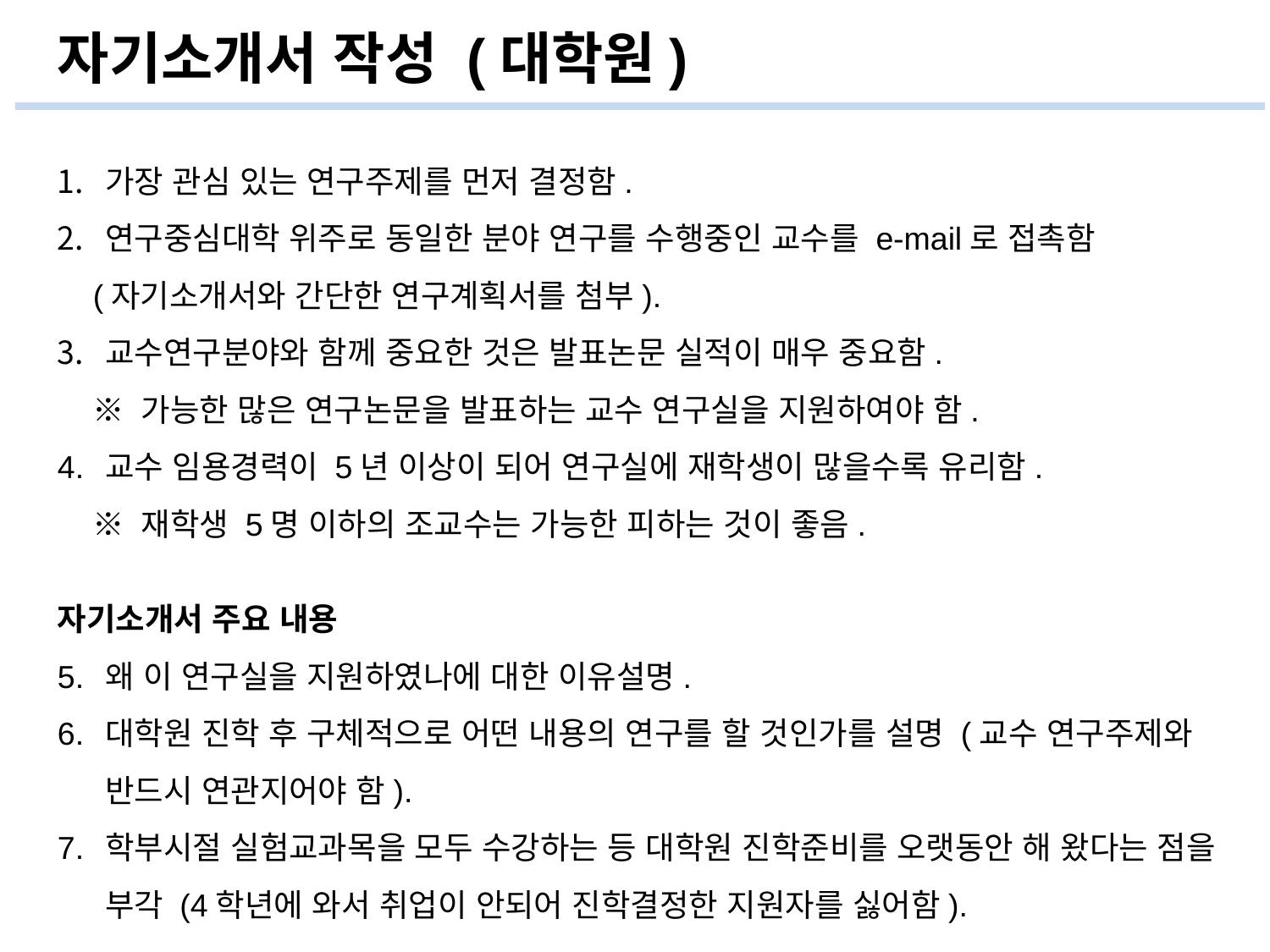

자기소개서 작성 (대학원)
가장 관심 있는 연구주제를 먼저 결정함.
연구중심대학 위주로 동일한 분야 연구를 수행중인 교수를 e-mail로 접촉함
    (자기소개서와 간단한 연구계획서를 첨부).
교수연구분야와 함께 중요한 것은 발표논문 실적이 매우 중요함.
    ※ 가능한 많은 연구논문을 발표하는 교수 연구실을 지원하여야 함.
교수 임용경력이 5년 이상이 되어 연구실에 재학생이 많을수록 유리함.
    ※ 재학생 5명 이하의 조교수는 가능한 피하는 것이 좋음.

자기소개서 주요 내용
왜 이 연구실을 지원하였나에 대한 이유설명.
대학원 진학 후 구체적으로 어떤 내용의 연구를 할 것인가를 설명 (교수 연구주제와 반드시 연관지어야 함).
학부시절 실험교과목을 모두 수강하는 등 대학원 진학준비를 오랫동안 해 왔다는 점을 부각 (4학년에 와서 취업이 안되어 진학결정한 지원자를 싫어함).